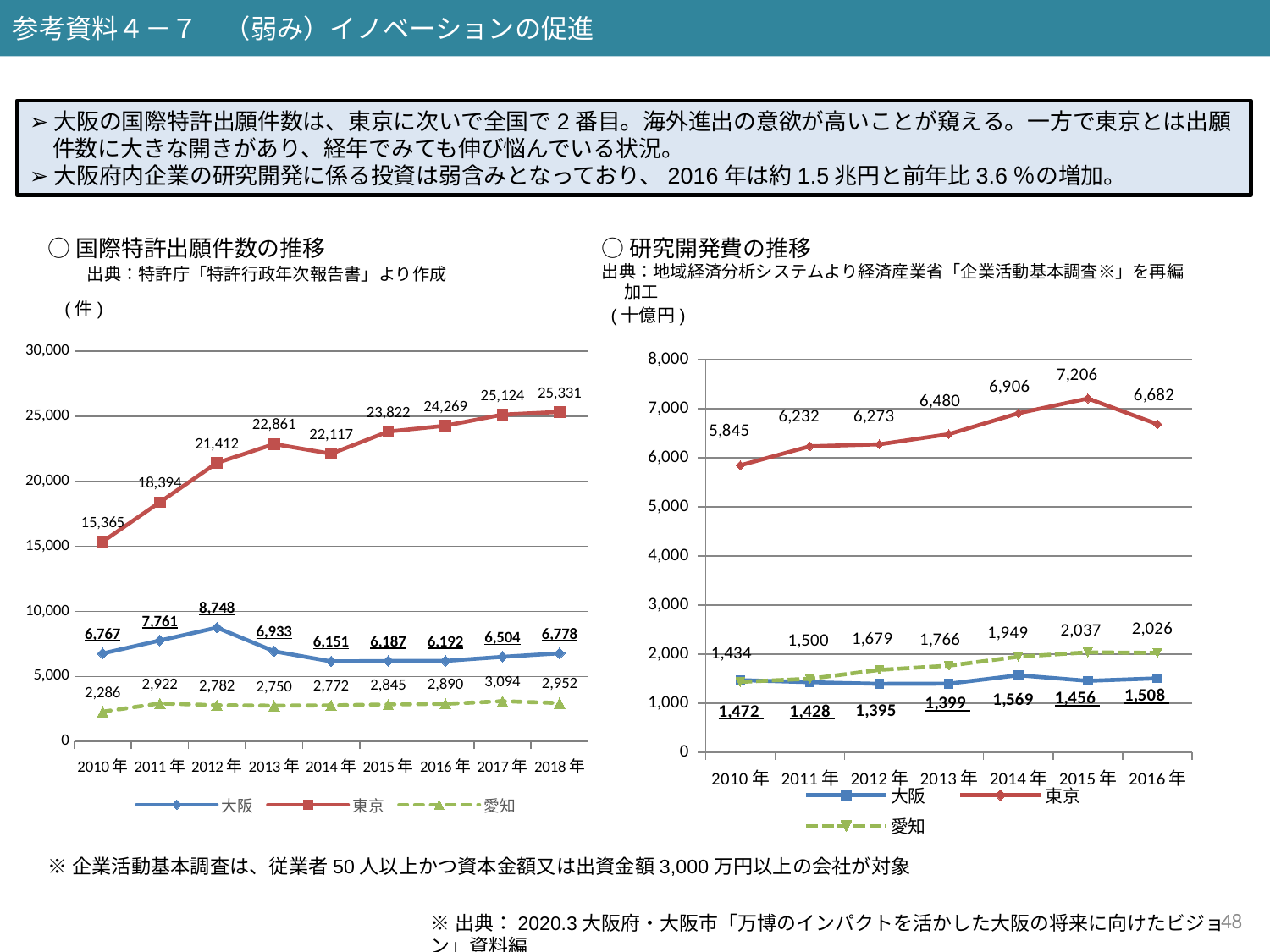

参考資料４－７　（弱み）イノベーションの促進
➢大阪の国際特許出願件数は、東京に次いで全国で2番目。海外進出の意欲が高いことが窺える。一方で東京とは出願件数に大きな開きがあり、経年でみても伸び悩んでいる状況。
➢大阪府内企業の研究開発に係る投資は弱含みとなっており、2016年は約1.5兆円と前年比3.6％の増加。
○国際特許出願件数の推移
　　出典：特許庁「特許行政年次報告書」より作成
○研究開発費の推移
出典：地域経済分析システムより経済産業省「企業活動基本調査※」を再編加工
(件)
(十億円)

### Chart

| Category | 大阪 | 東京 | 愛知 |
|---|---|---|---|
| 2010年 | 1471.542 | 5845.113 | 1434.368 |
| 2011年 | 1428.475 | 6232.455 | 1499.554 |
| 2012年 | 1394.771 | 6272.597 | 1678.819 |
| 2013年 | 1399.117 | 6479.664 | 1765.561 |
| 2014年 | 1569.268 | 6905.676 | 1948.641 |
| 2015年 | 1456.064 | 7206.172 | 2037.274 |
| 2016年 | 1508.021 | 6682.356 | 2026.025 |

### Chart

| Category | 大阪 | 東京 | 愛知 |
|---|---|---|---|
| 2010年 | 6767.0 | 15365.0 | 2286.0 |
| 2011年 | 7761.0 | 18394.0 | 2922.0 |
| 2012年 | 8748.0 | 21412.0 | 2782.0 |
| 2013年 | 6933.0 | 22861.0 | 2750.0 |
| 2014年 | 6151.0 | 22117.0 | 2772.0 |
| 2015年 | 6187.0 | 23822.0 | 2845.0 |
| 2016年 | 6192.0 | 24269.0 | 2890.0 |
| 2017年 | 6504.0 | 25124.0 | 3094.0 |
| 2018年 | 6778.0 | 25331.0 | 2952.0 |
※企業活動基本調査は、従業者50人以上かつ資本金額又は出資金額3,000万円以上の会社が対象
48
※出典：2020.3大阪府・大阪市「万博のインパクトを活かした大阪の将来に向けたビジョン」資料編